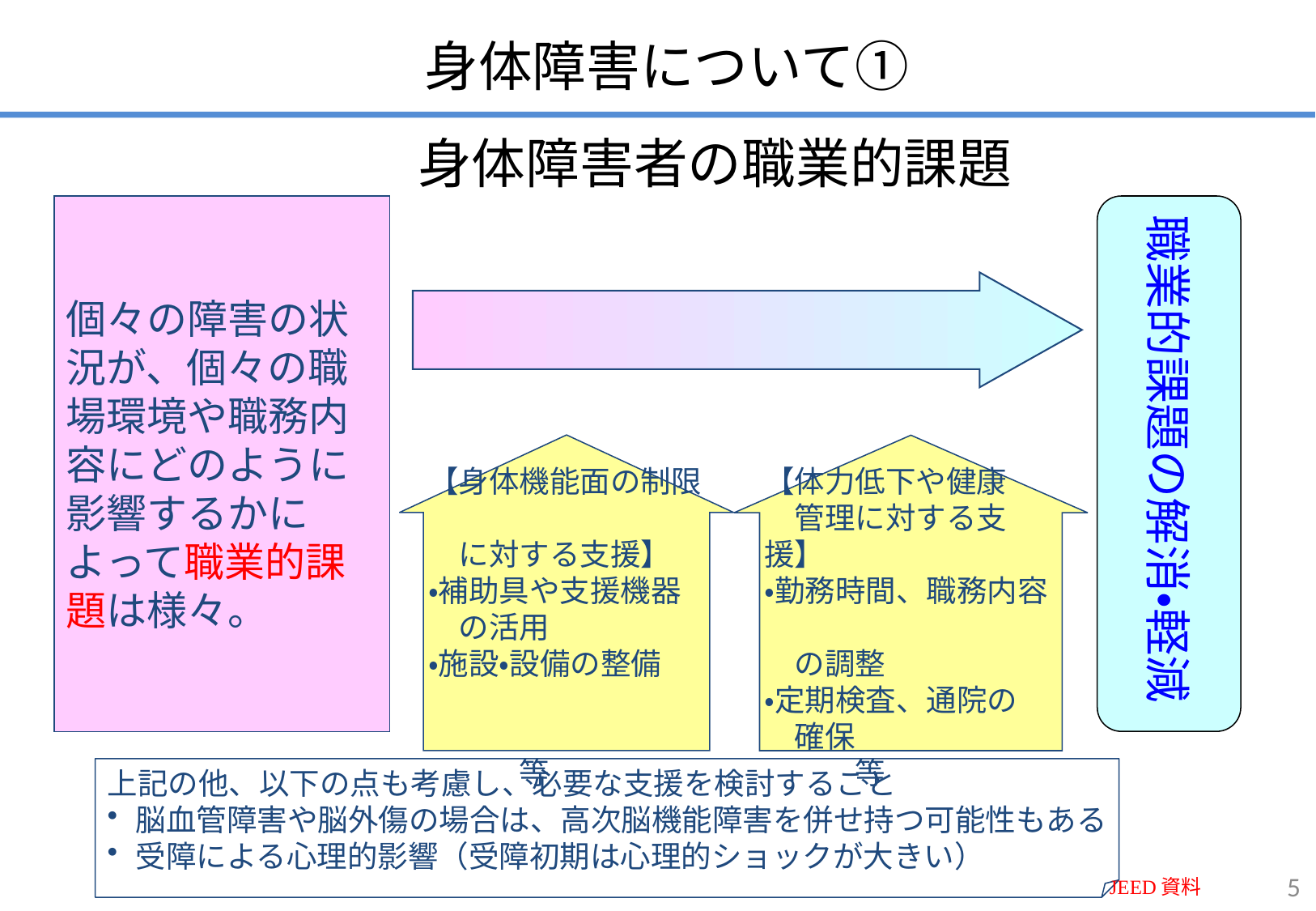

# 身体障害について①

身体障害者の職業的課題
個々の障害の状況が、個々の職場環境や職務内容にどのように影響するかによって職業的課題は様々。
職業的課題の解消・軽減
【身体機能面の制限
　に対する支援】
・補助具や支援機器
　の活用
・施設・設備の整備
　　　　　　　　　　　　等
【体力低下や健康
　管理に対する支援】
・勤務時間、職務内容
　の調整
・定期検査、通院の
　確保　　　　　　　　　等
上記の他、以下の点も考慮し、必要な支援を検討すること
脳血管障害や脳外傷の場合は、高次脳機能障害を併せ持つ可能性もある
受障による心理的影響（受障初期は心理的ショックが大きい）
5
JEED資料